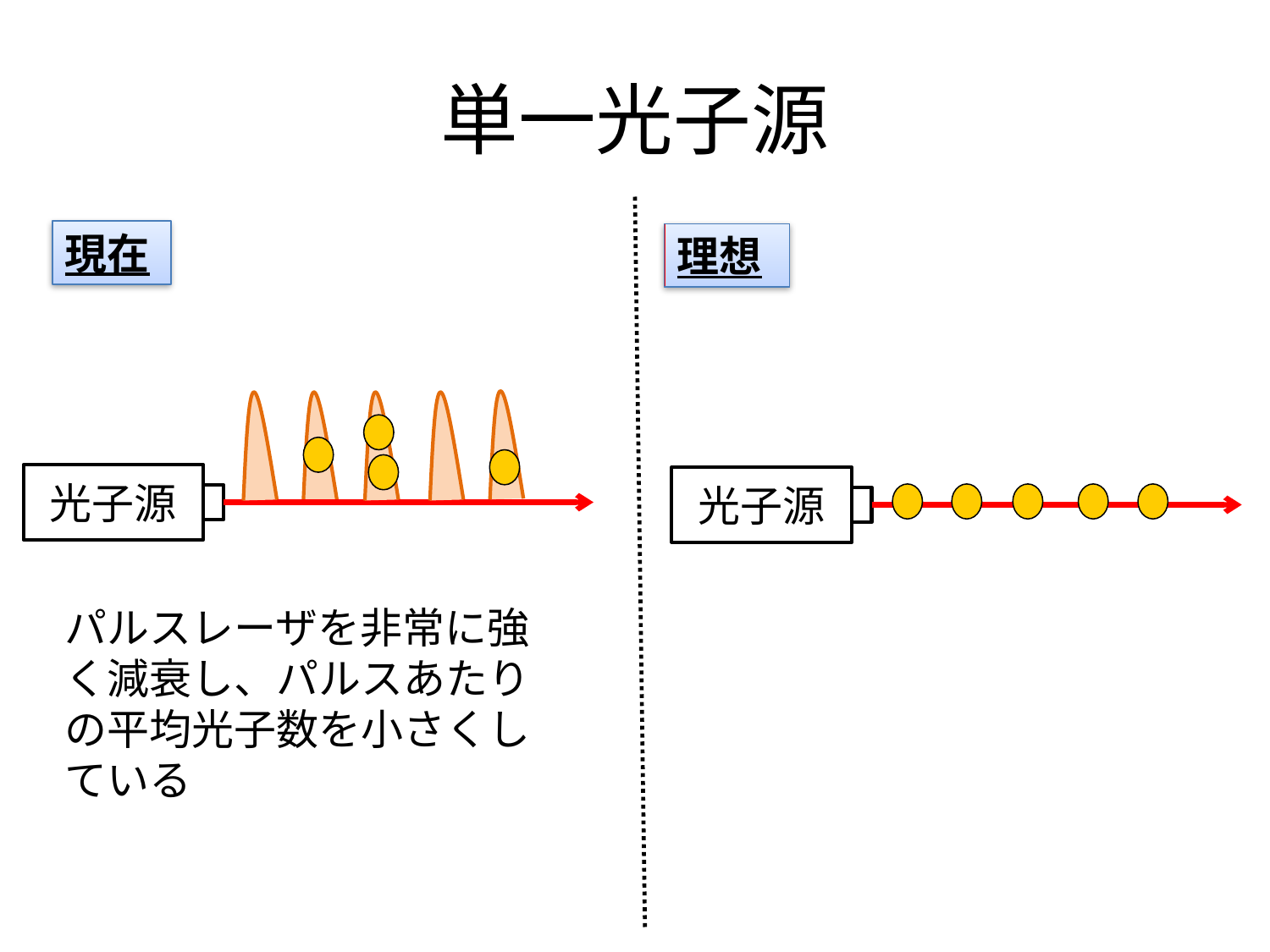

# 単一光子源
現在
理想

光子源

光子源

パルスレーザを非常に強く減衰し、パルスあたりの平均光子数を小さくしている